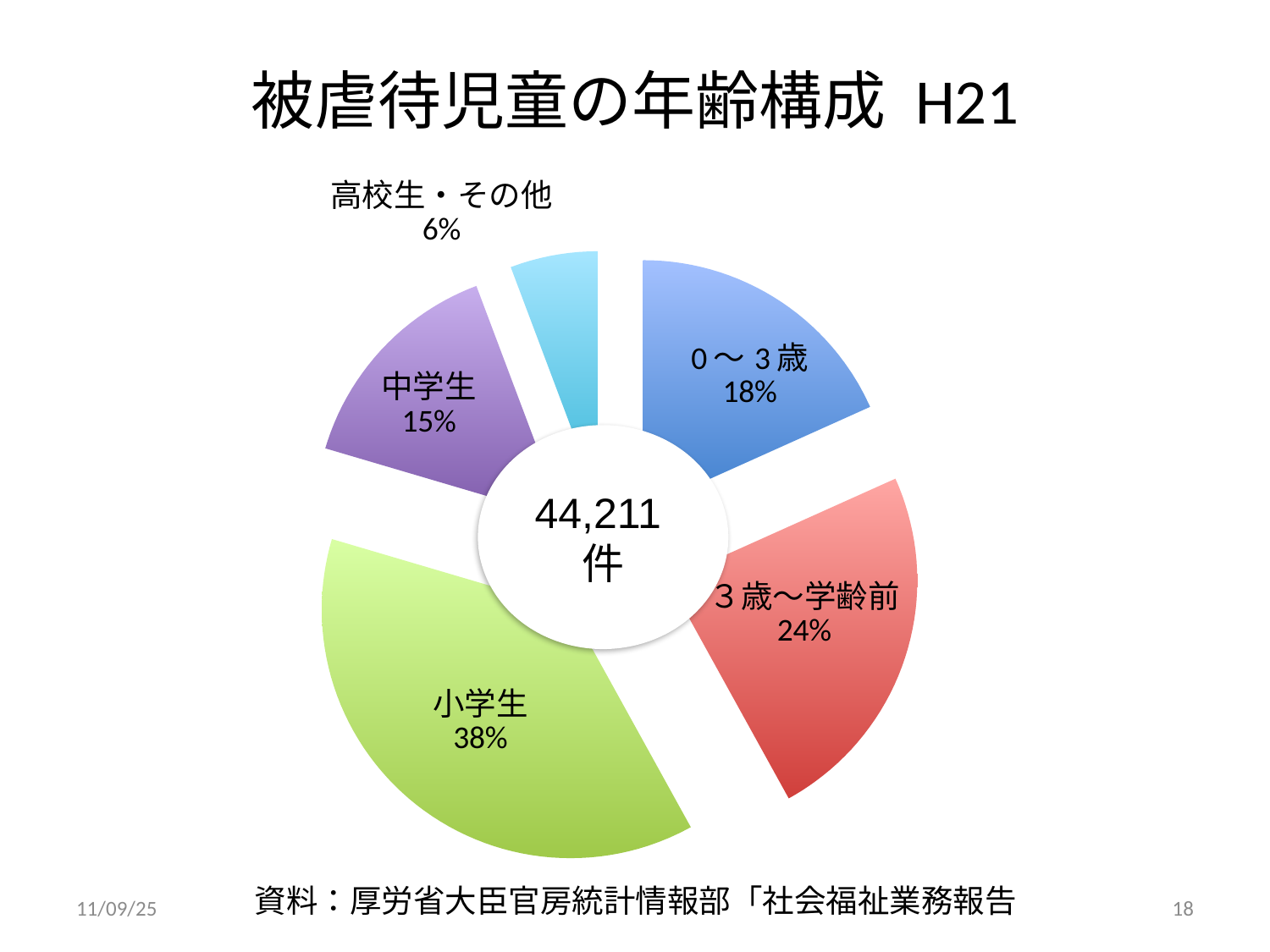

# 被虐待児童の年齢構成 H21

### Chart

| Category | gyakutai  |
|---|---|
| 0〜3歳 | 8078.0 |
| ３歳〜学齢前 | 10477.0 |
| 小学生 | 16623.0 |
| 中学生 | 6501.0 |
| 高校生・その他 | 2532.0 |
44,211件
資料：厚労省大臣官房統計情報部「社会福祉業務報告
11/09/25
18